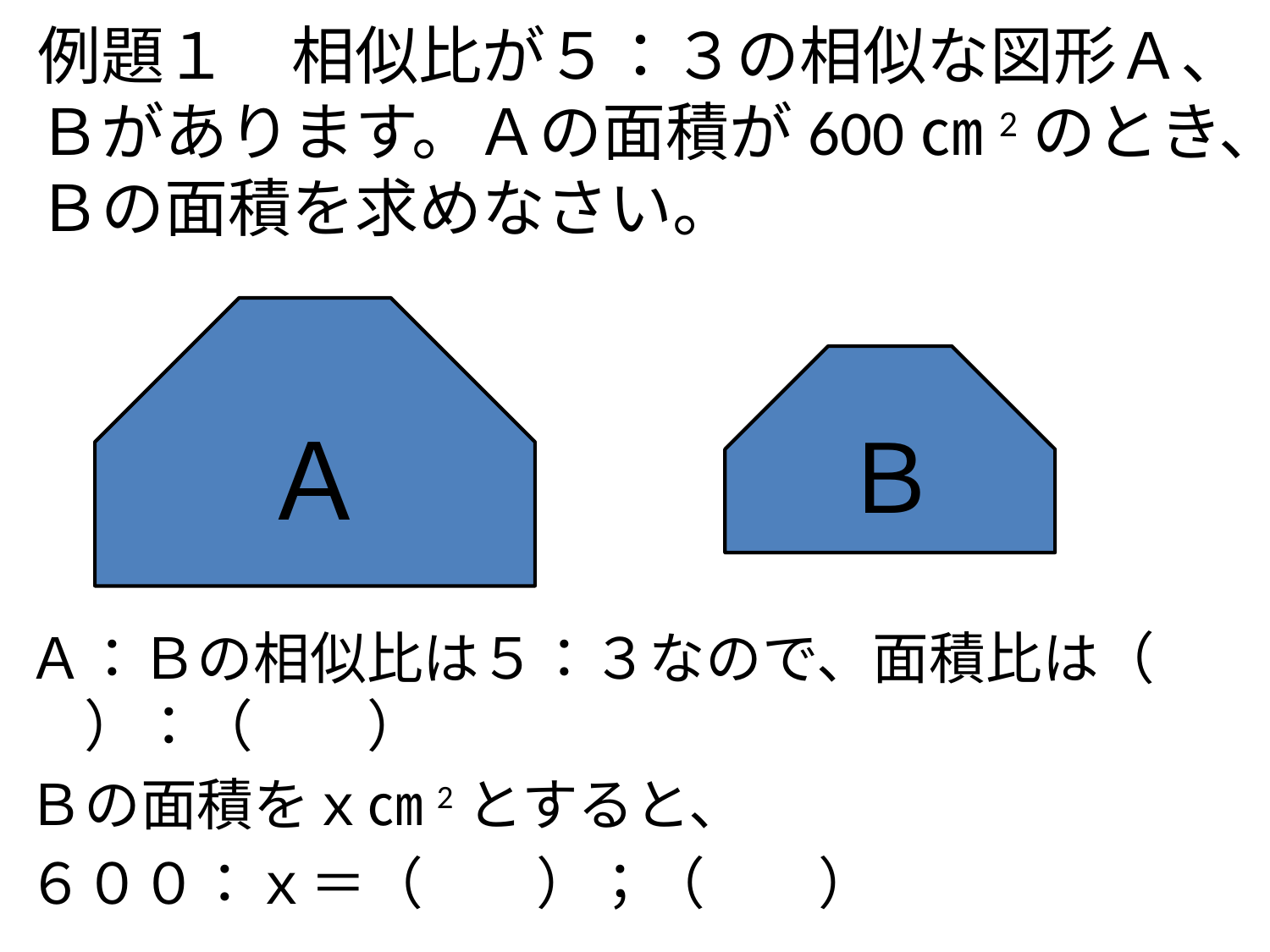

# 例題１　相似比が５：３の相似な図形Ａ、Ｂがあります。Ａの面積が600㎝2のとき、Ｂの面積を求めなさい。
Ａ
Ｂ
Ａ：Ｂの相似比は５：３なので、面積比は（　　）：（　　）
Ｂの面積をｘ㎝2とすると、
６００：ｘ＝（　　）；（　　）